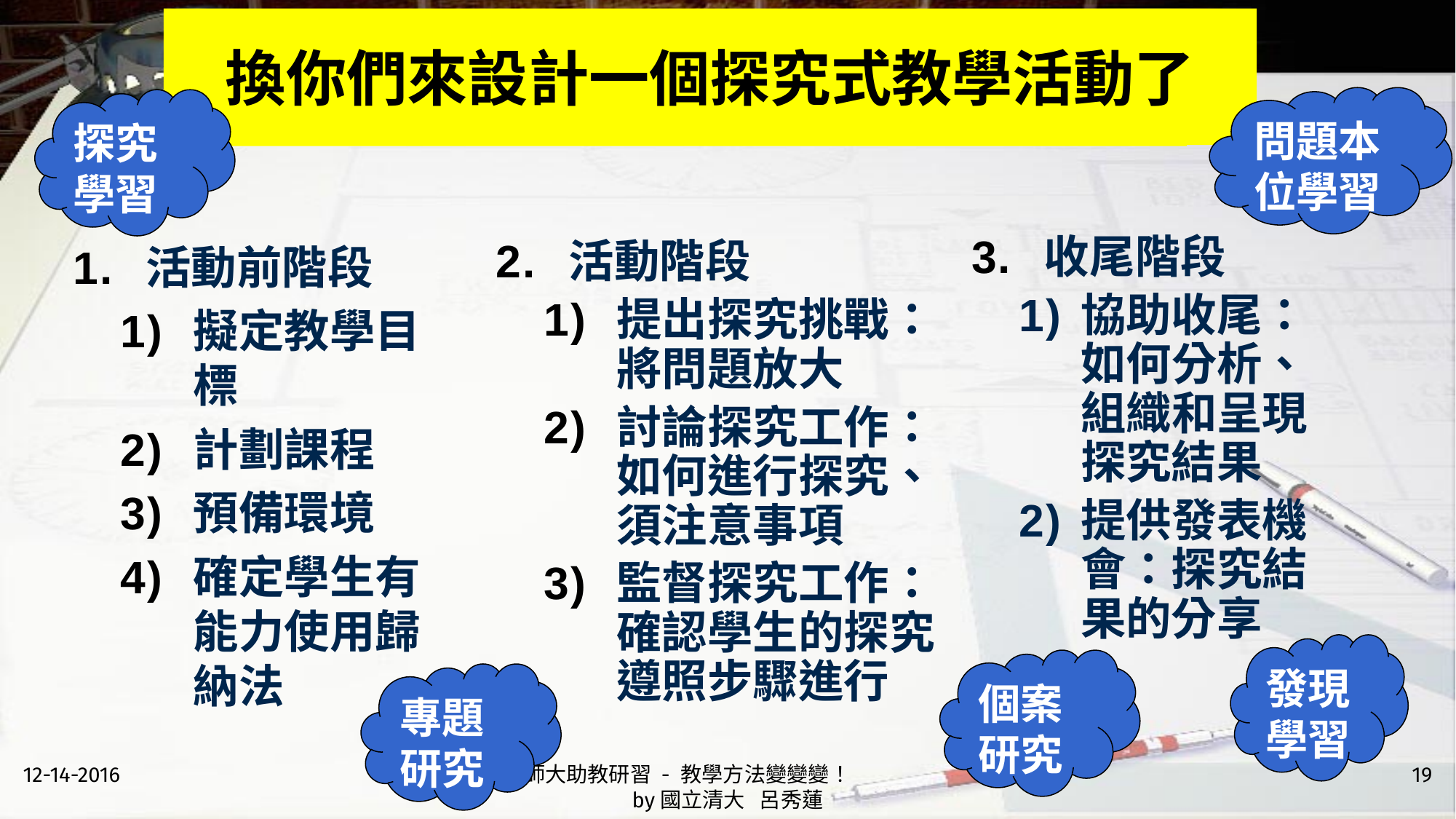

換你們來設計一個探究式教學活動了
# 探究/探究式學習 –教師的工作
問題本位學習
探究學習
收尾階段
協助收尾：如何分析、組織和呈現探究結果
提供發表機會：探究結果的分享
活動前階段
擬定教學目標
計劃課程
預備環境
確定學生有能力使用歸納法
活動階段
提出探究挑戰：將問題放大
討論探究工作：如何進行探究、須注意事項
監督探究工作：確認學生的探究遵照步驟進行
發現學習
個案研究
專題研究
12-14-2016
師大助教研習 - 教學方法變變變！                  by國立清大   呂秀蓮
19